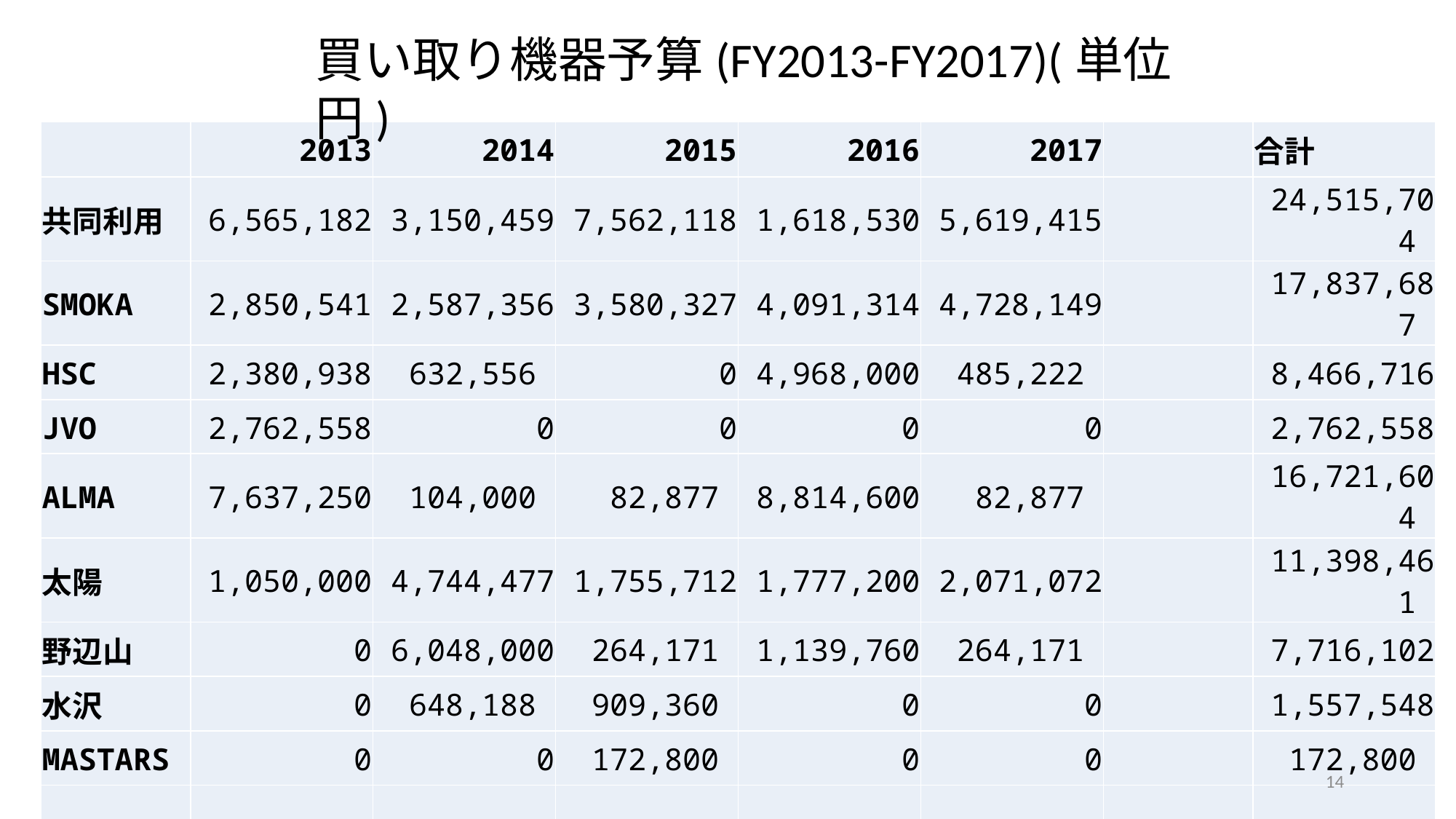

買い取り機器予算(FY2013-FY2017)(単位　円)
|  | 2013 | 2014 | 2015 | 2016 | 2017 |  | 合計 |
| --- | --- | --- | --- | --- | --- | --- | --- |
| 共同利用 | 6,565,182 | 3,150,459 | 7,562,118 | 1,618,530 | 5,619,415 |  | 24,515,704 |
| SMOKA | 2,850,541 | 2,587,356 | 3,580,327 | 4,091,314 | 4,728,149 |  | 17,837,687 |
| HSC | 2,380,938 | 632,556 | 0 | 4,968,000 | 485,222 |  | 8,466,716 |
| JVO | 2,762,558 | 0 | 0 | 0 | 0 |  | 2,762,558 |
| ALMA | 7,637,250 | 104,000 | 82,877 | 8,814,600 | 82,877 |  | 16,721,604 |
| 太陽 | 1,050,000 | 4,744,477 | 1,755,712 | 1,777,200 | 2,071,072 |  | 11,398,461 |
| 野辺山 | 0 | 6,048,000 | 264,171 | 1,139,760 | 264,171 |  | 7,716,102 |
| 水沢 | 0 | 648,188 | 909,360 | 0 | 0 |  | 1,557,548 |
| MASTARS | 0 | 0 | 172,800 | 0 | 0 |  | 172,800 |
|  |  |  |  |  |  |  |  |
| 合計 | 23,246,469 | 17,915,036 | 14,327,365 | 22,409,404 | 13,250,906 |  | 91,149,180 |
14